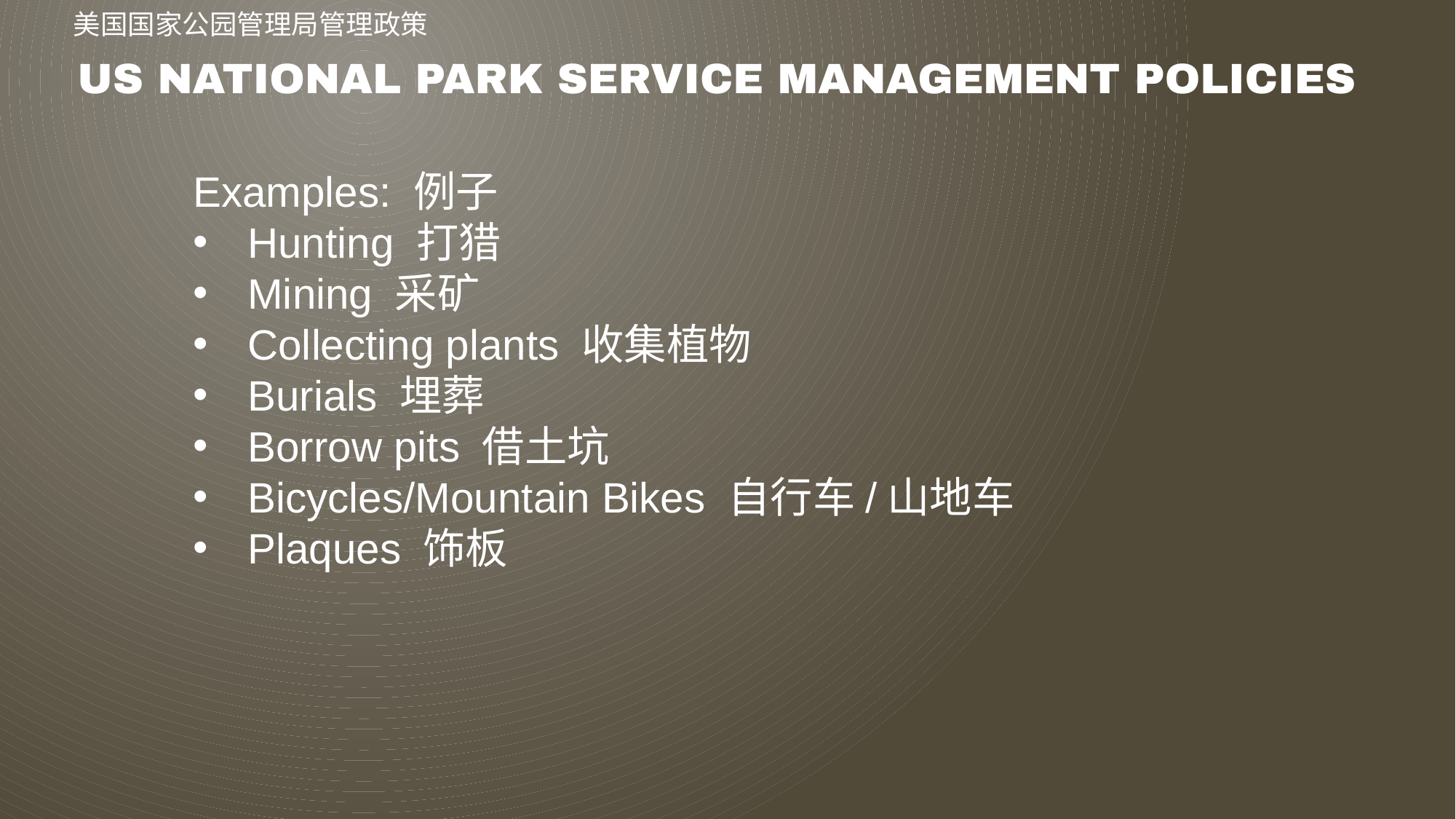

美国国家公园管理局管理政策
# US National Park Service Management Policies
Examples: 例子
Hunting 打猎
Mining 采矿
Collecting plants 收集植物
Burials 埋葬
Borrow pits 借土坑
Bicycles/Mountain Bikes 自行车/山地车
Plaques 饰板